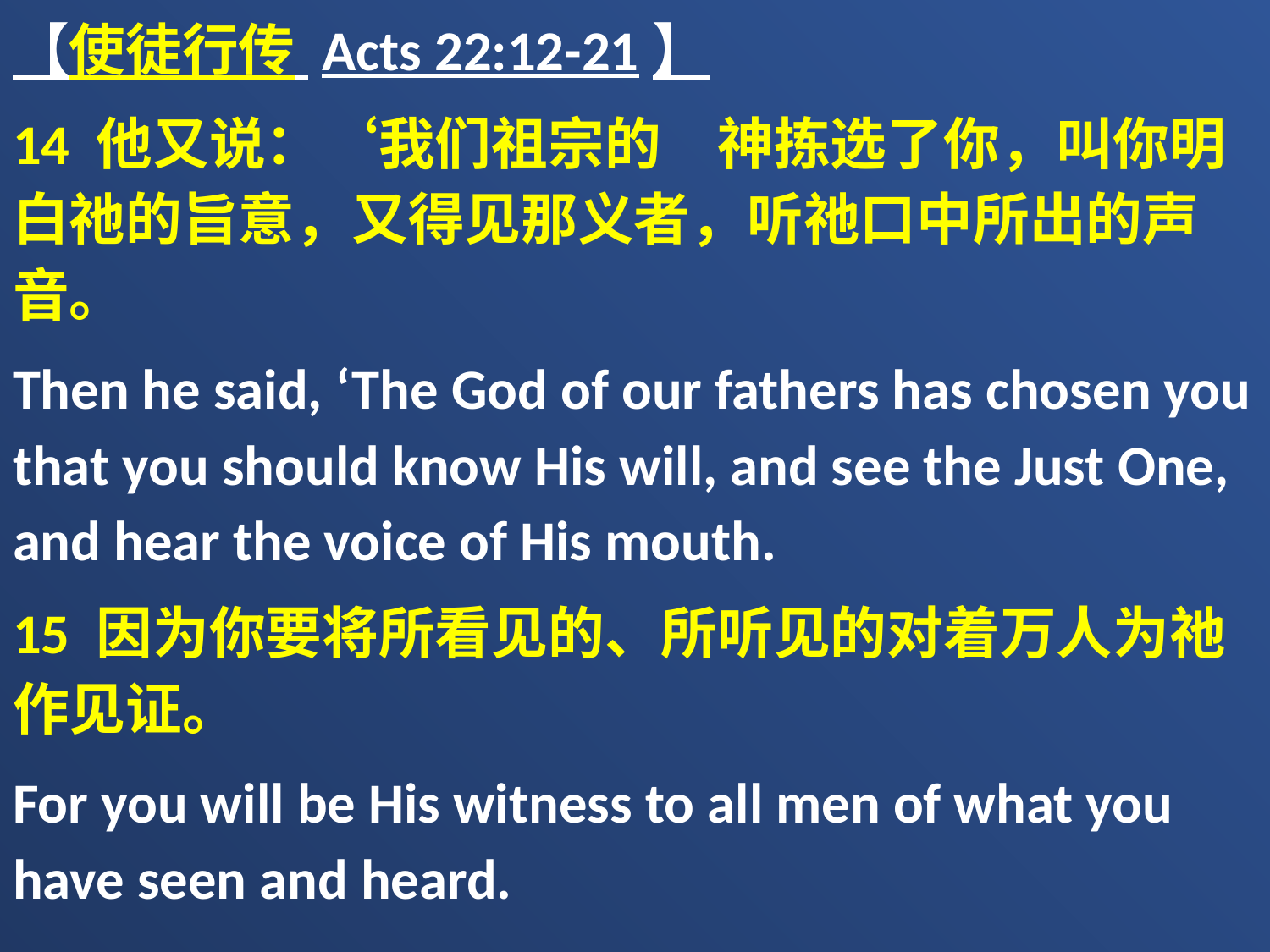

【使徒行传 Acts 22:12-21】
14 他又说：‘我们祖宗的　神拣选了你，叫你明白祂的旨意，又得见那义者，听祂口中所出的声音。
Then he said, ‘The God of our fathers has chosen you that you should know His will, and see the Just One, and hear the voice of His mouth.
15 因为你要将所看见的、所听见的对着万人为祂作见证。
For you will be His witness to all men of what you have seen and heard.